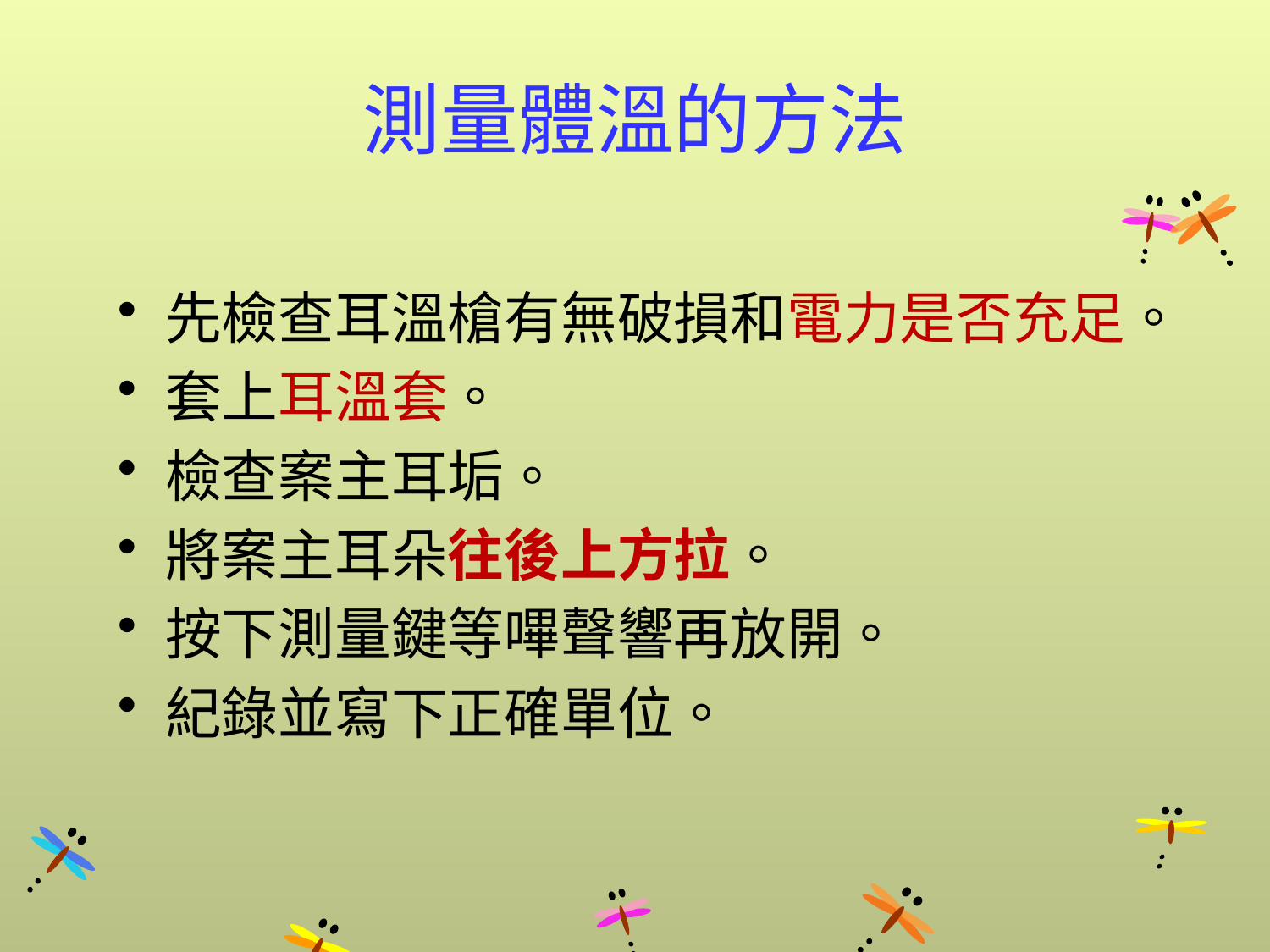

# 測量體溫的方法
先檢查耳溫槍有無破損和電力是否充足。
套上耳溫套。
檢查案主耳垢。
將案主耳朵往後上方拉。
按下測量鍵等嗶聲響再放開。
紀錄並寫下正確單位。